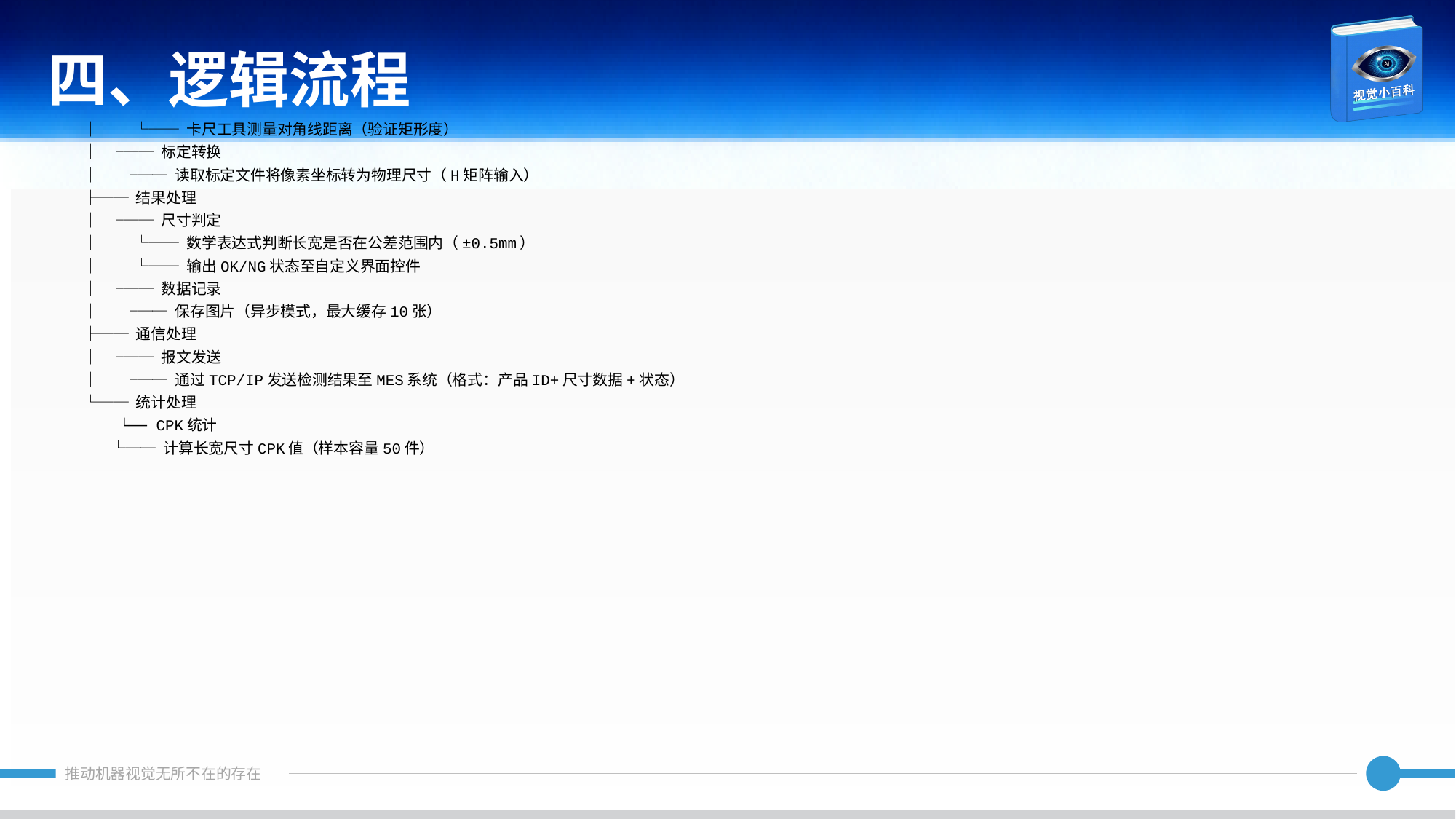

四、逻辑流程

│   │   └── 卡尺工具测量对角线距离（验证矩形度）
│   └── 标定转换
│       └── 读取标定文件将像素坐标转为物理尺寸（H矩阵输入）
├── 结果处理
│   ├── 尺寸判定
│   │   └── 数学表达式判断长宽是否在公差范围内（±0.5mm）
│   │   └── 输出OK/NG状态至自定义界面控件
│   └── 数据记录
│       └── 保存图片（异步模式，最大缓存10张）
├── 通信处理
│   └── 报文发送
│       └── 通过TCP/IP发送检测结果至MES系统（格式：产品ID+尺寸数据+状态）
└── 统计处理
    └── CPK统计
        └── 计算长宽尺寸CPK值（样本容量50件）
9